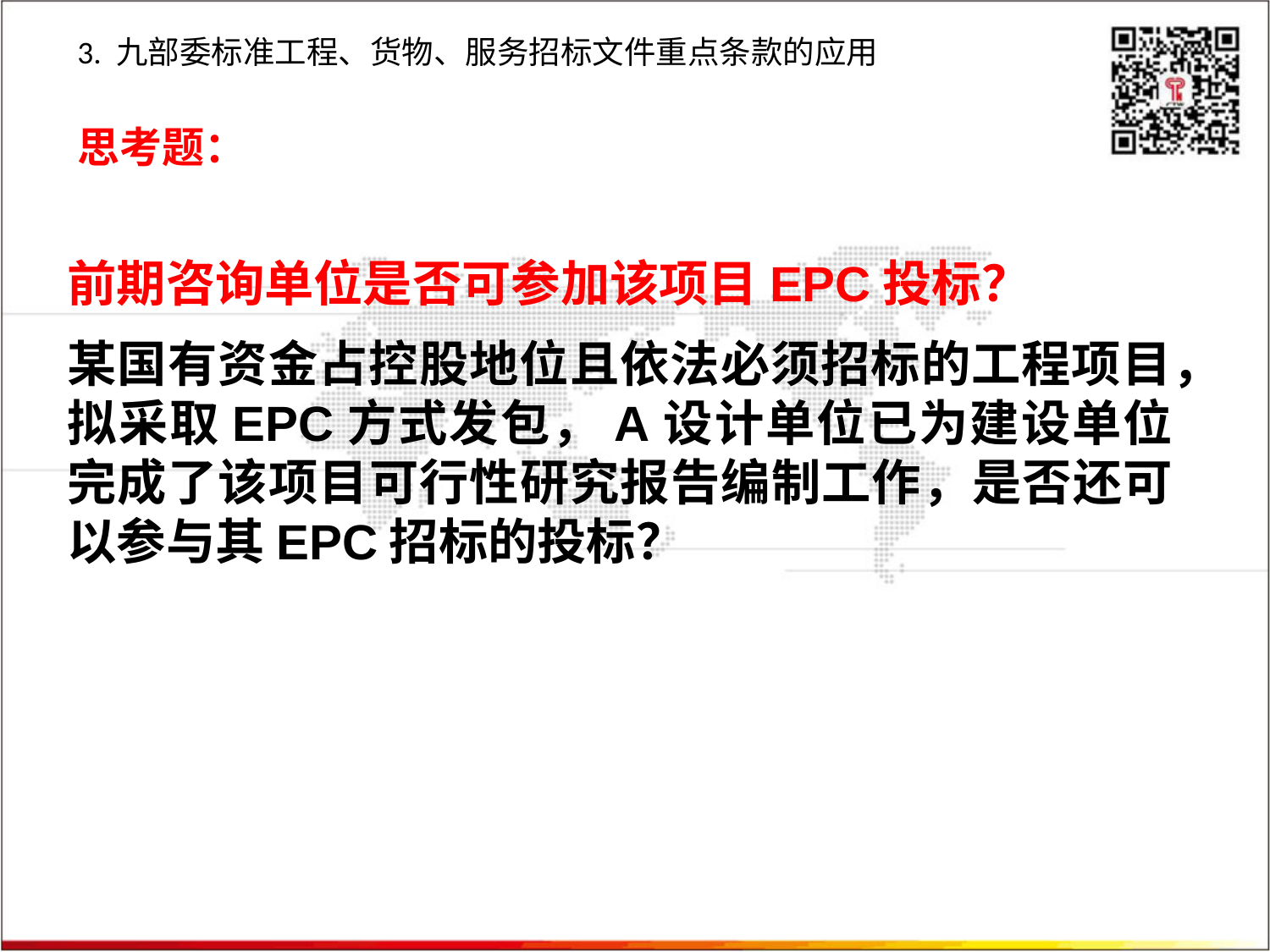

3. 九部委标准工程、货物、服务招标文件重点条款的应用
# 思考题：

前期咨询单位是否可参加该项目EPC投标？
某国有资金占控股地位且依法必须招标的工程项目，拟采取EPC方式发包，A设计单位已为建设单位完成了该项目可行性研究报告编制工作，是否还可以参与其EPC招标的投标？